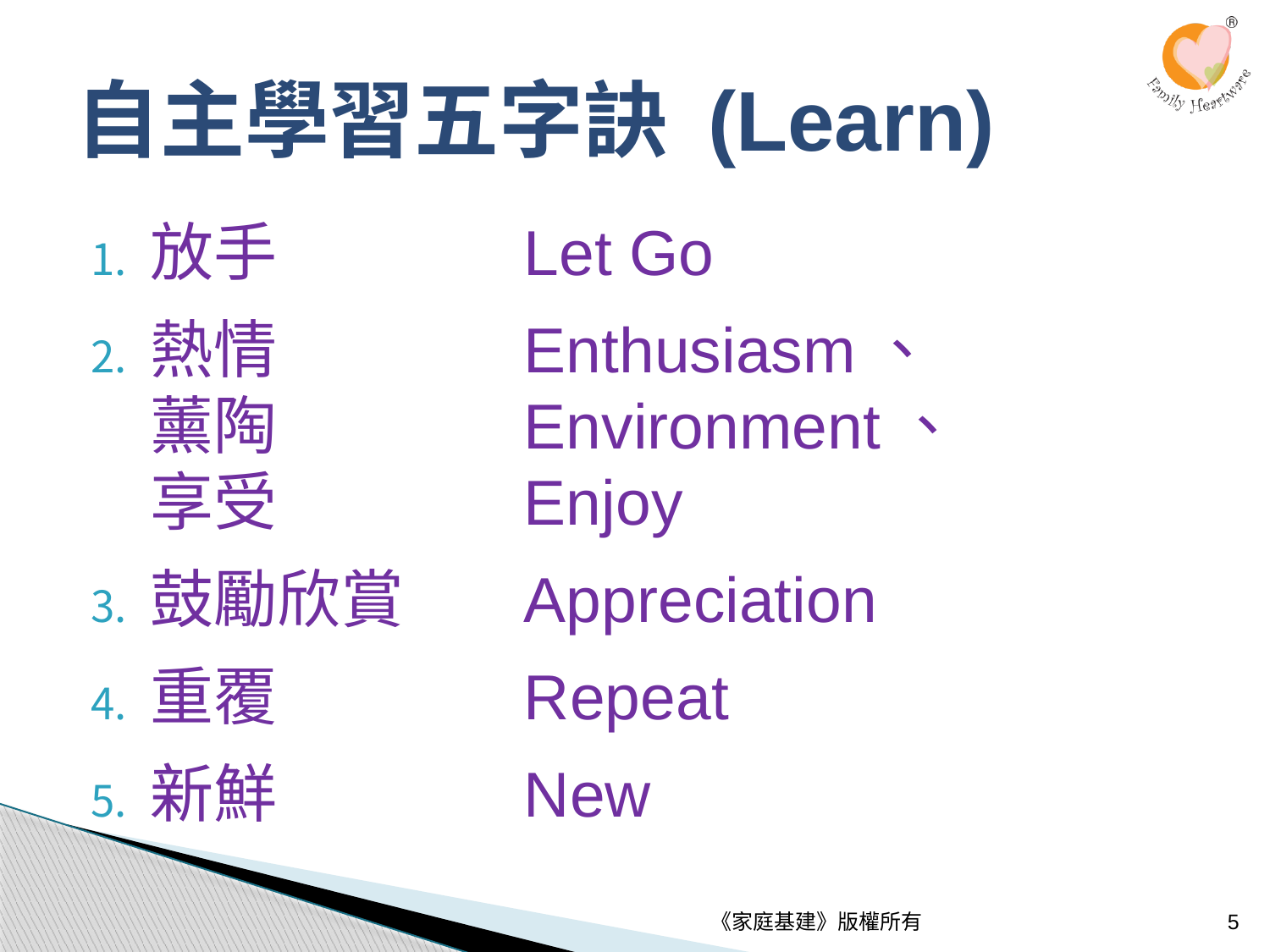

# 自主學習五字訣 (Learn)
放手	Let Go
熱情	Enthusiasm、
薰陶	Environment、
享受	Enjoy
鼓勵欣賞	Appreciation
重覆	Repeat
新鮮	New
《家庭基建》版權所有
5